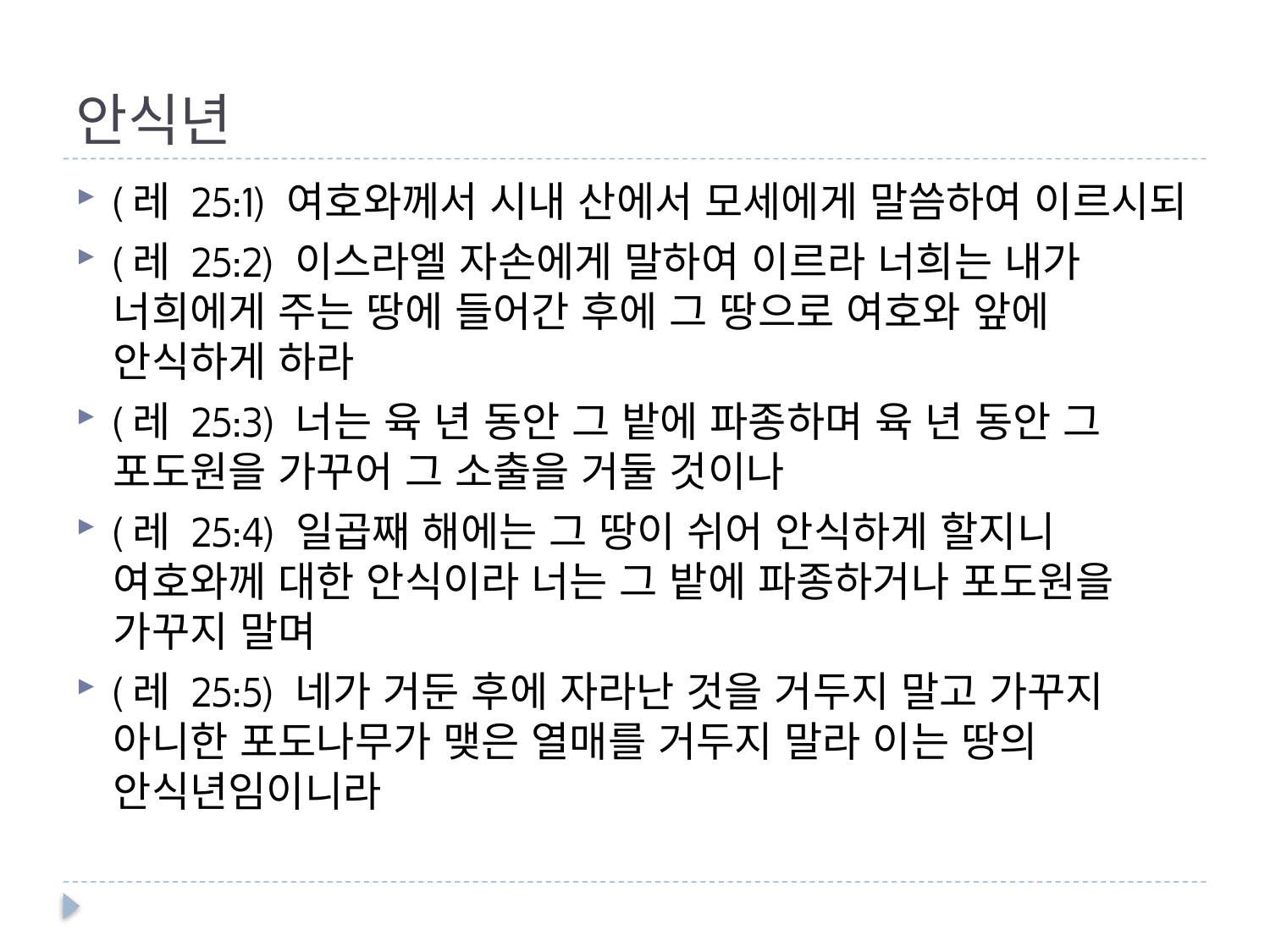

# 안식년
(레 25:1) 여호와께서 시내 산에서 모세에게 말씀하여 이르시되
(레 25:2) 이스라엘 자손에게 말하여 이르라 너희는 내가 너희에게 주는 땅에 들어간 후에 그 땅으로 여호와 앞에 안식하게 하라
(레 25:3) 너는 육 년 동안 그 밭에 파종하며 육 년 동안 그 포도원을 가꾸어 그 소출을 거둘 것이나
(레 25:4) 일곱째 해에는 그 땅이 쉬어 안식하게 할지니 여호와께 대한 안식이라 너는 그 밭에 파종하거나 포도원을 가꾸지 말며
(레 25:5) 네가 거둔 후에 자라난 것을 거두지 말고 가꾸지 아니한 포도나무가 맺은 열매를 거두지 말라 이는 땅의 안식년임이니라